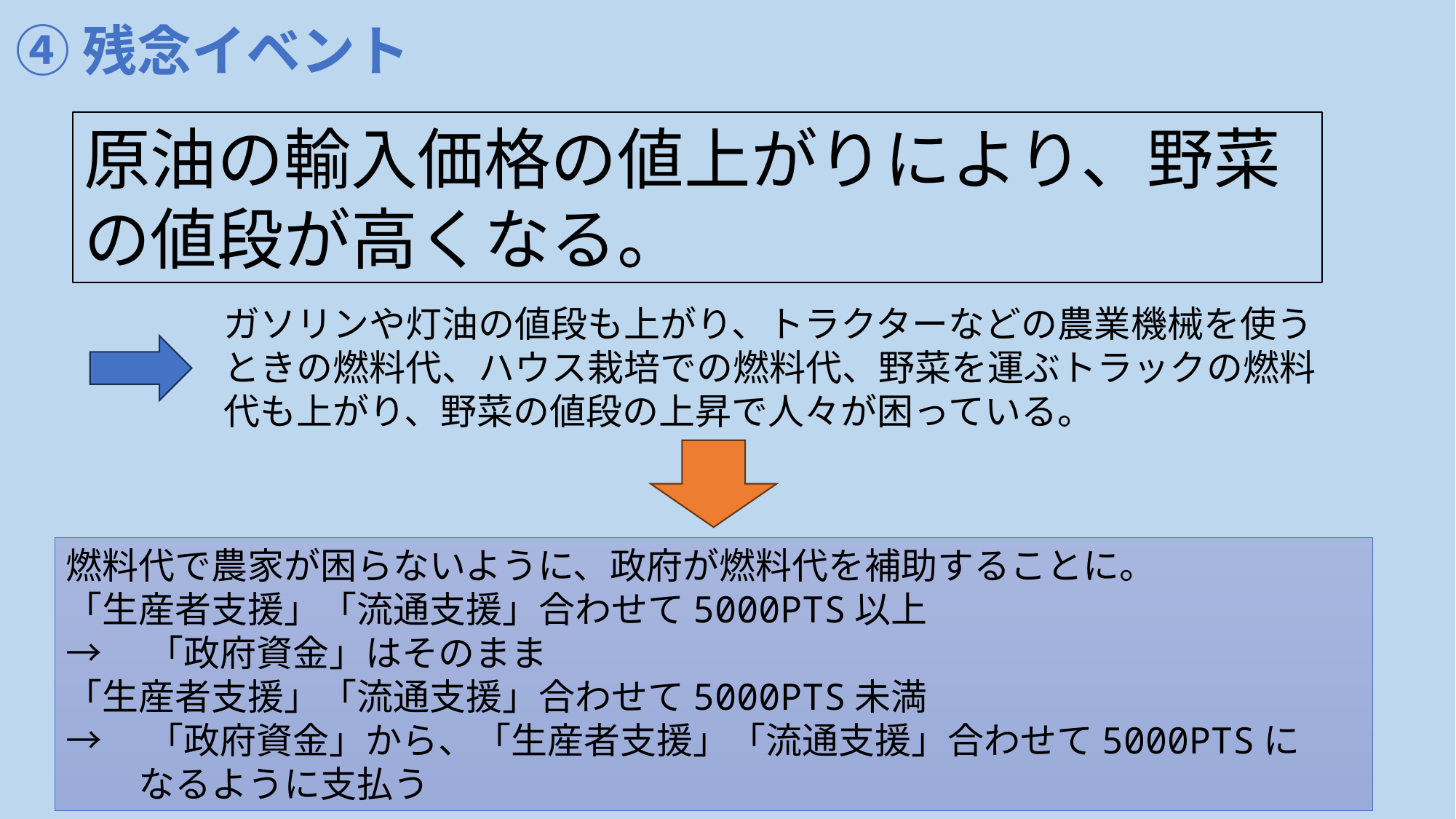

④残念イベント
原油の輸入価格の値上がりにより、野菜の値段が高くなる。
ガソリンや灯油の値段も上がり、トラクターなどの農業機械を使うときの燃料代、ハウス栽培での燃料代、野菜を運ぶトラックの燃料代も上がり、野菜の値段の上昇で人々が困っている。

燃料代で農家が困らないように、政府が燃料代を補助することに。
「生産者支援」「流通支援」合わせて5000PTS以上
→　「政府資金」はそのまま
「生産者支援」「流通支援」合わせて5000PTS未満
→　「政府資金」から、「生産者支援」「流通支援」合わせて5000PTSに
　　なるように支払う